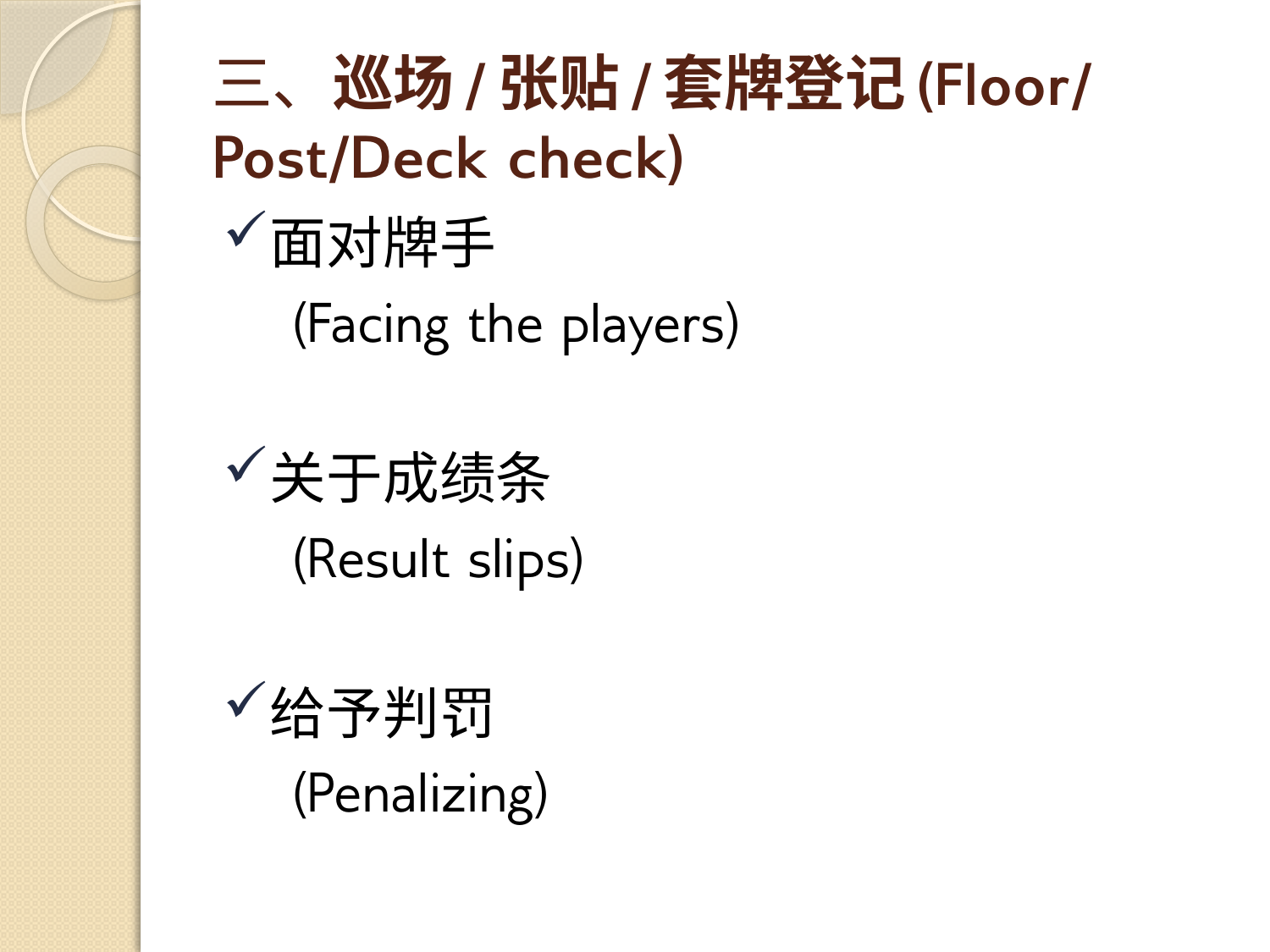

# 三、巡场/张贴/套牌登记(Floor/Post/Deck check)
面对牌手
　(Facing the players)

关于成绩条
　(Result slips)

给予判罚
　(Penalizing)